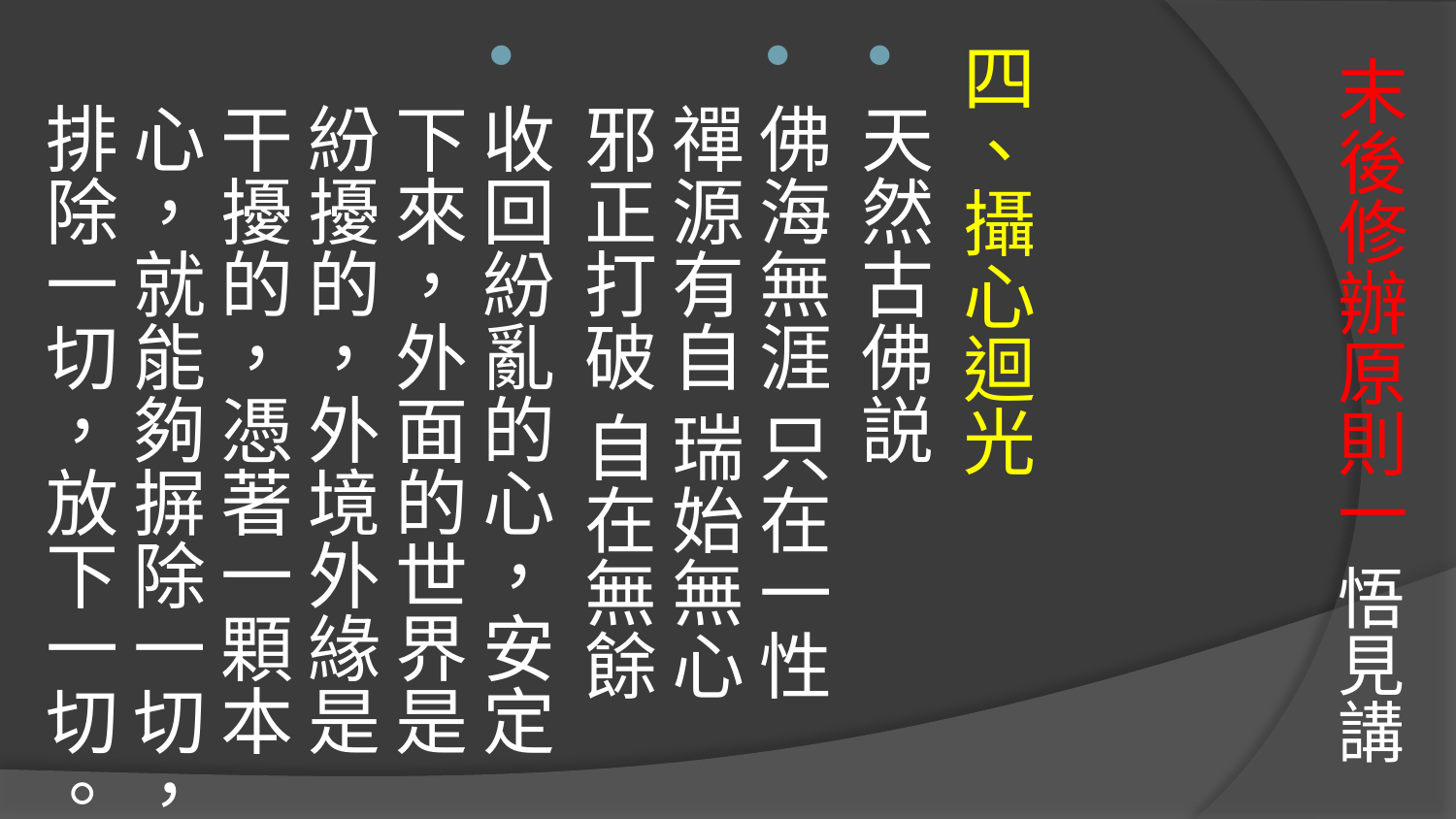

四、攝心迴光
天然古佛説
佛海無涯 只在一性
禪源有自 瑞始無心
邪正打破 自在無餘
收回紛亂的心，安定下來，外面的世界是紛擾的，外境外緣是干擾的，憑著一顆本心，就能夠摒除一切，排除一切，放下一切。
# 末後修辦原則一 悟見講